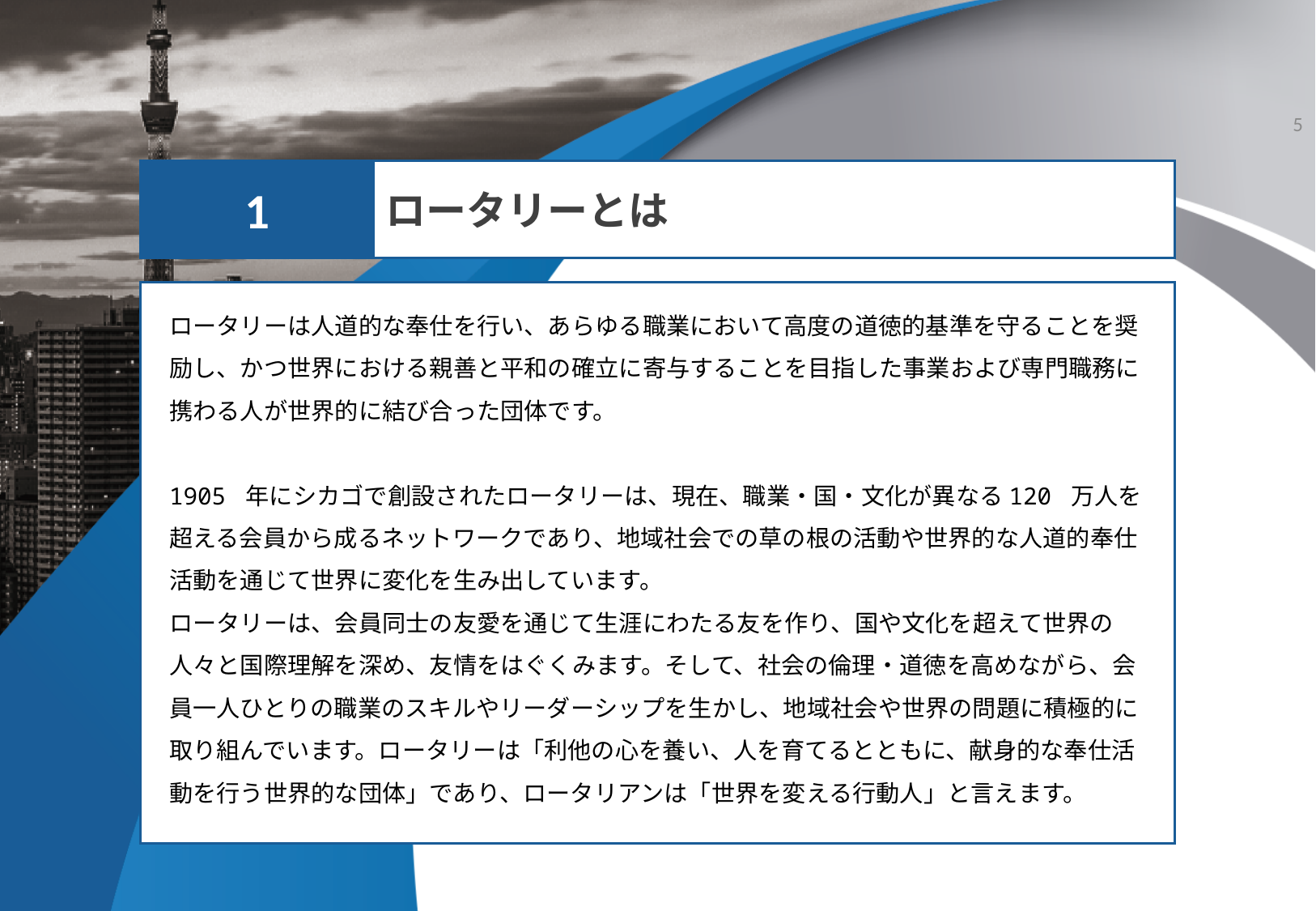

5
1
ロータリーとは
ロータリーは人道的な奉仕を行い、あらゆる職業において高度の道徳的基準を守ることを奨励し、かつ世界における親善と平和の確立に寄与することを目指した事業および専門職務に携わる人が世界的に結び合った団体です。

1905 年にシカゴで創設されたロータリーは、現在、職業・国・文化が異なる120 万人を超える会員から成るネットワークであり、地域社会での草の根の活動や世界的な人道的奉仕活動を通じて世界に変化を生み出しています。
ロータリーは、会員同士の友愛を通じて生涯にわたる友を作り、国や文化を超えて世界の人々と国際理解を深め、友情をはぐくみます。そして、社会の倫理・道徳を高めながら、会員一人ひとりの職業のスキルやリーダーシップを生かし、地域社会や世界の問題に積極的に取り組んでいます。ロータリーは「利他の心を養い、人を育てるとともに、献身的な奉仕活動を行う世界的な団体」であり、ロータリアンは「世界を変える行動人」と言えます。
XX University　Name